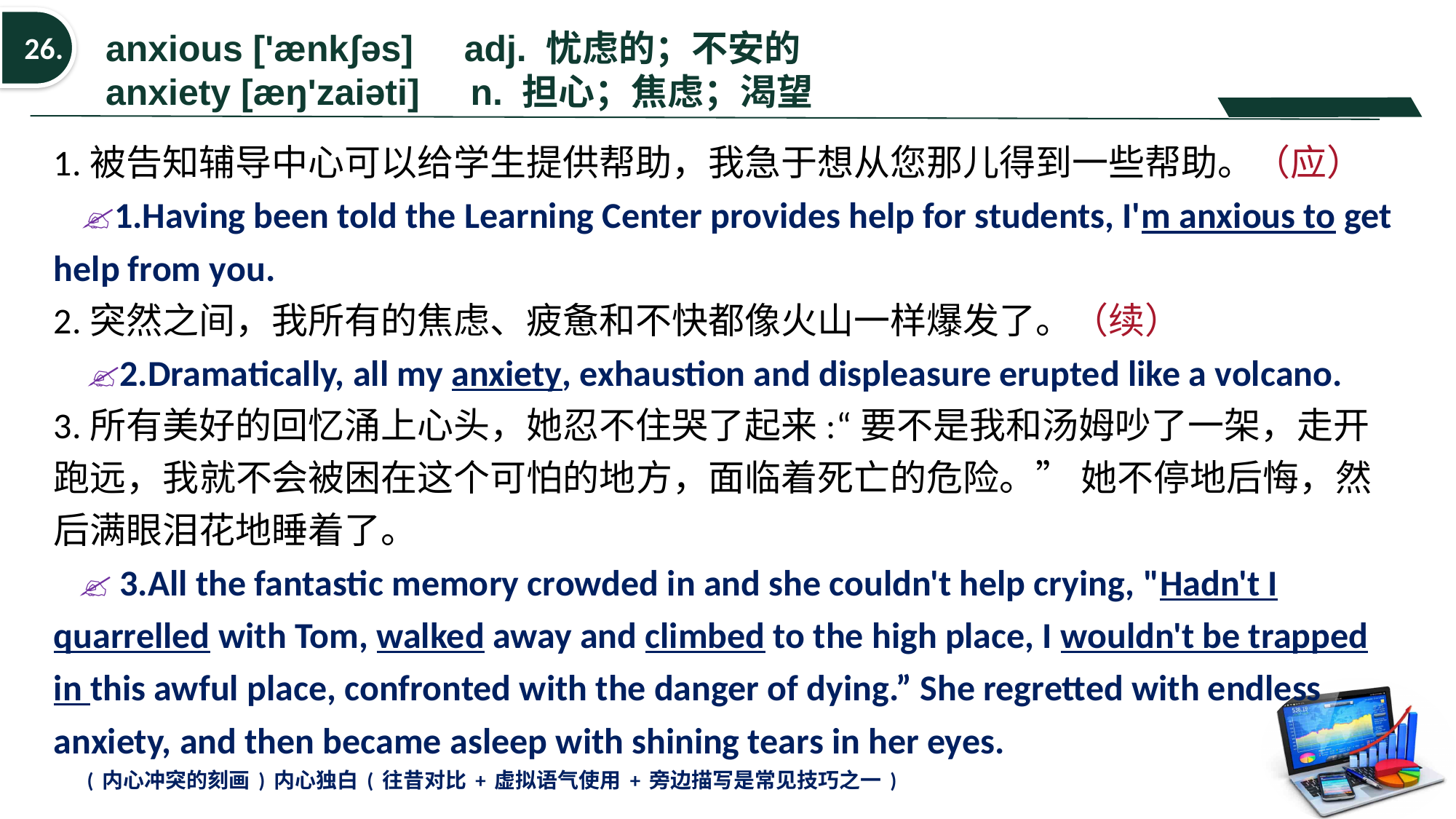

anxious ['ænkʃəs]     adj. 忧虑的；不安的
anxiety [æŋ'zaiəti]     n. 担心；焦虑；渴望

26.
1.被告知辅导中心可以给学生提供帮助，我急于想从您那儿得到一些帮助。（应）
   ✍1.Having been told the Learning Center provides help for students, I'm anxious to get help from you.
2.突然之间，我所有的焦虑、疲惫和不快都像火山一样爆发了。（续）
    ✍2.Dramatically, all my anxiety, exhaustion and displeasure erupted like a volcano.
3.所有美好的回忆涌上心头，她忍不住哭了起来:“要不是我和汤姆吵了一架，走开跑远，我就不会被困在这个可怕的地方，面临着死亡的危险。” 她不停地后悔，然后满眼泪花地睡着了。
   ✍ 3.All the fantastic memory crowded in and she couldn't help crying, "Hadn't I quarrelled with Tom, walked away and climbed to the high place, I wouldn't be trapped in this awful place, confronted with the danger of dying.” She regretted with endless anxiety, and then became asleep with shining tears in her eyes.
       (内心冲突的刻画)内心独白(往昔对比+虚拟语气使用+旁边描写是常见技巧之一)